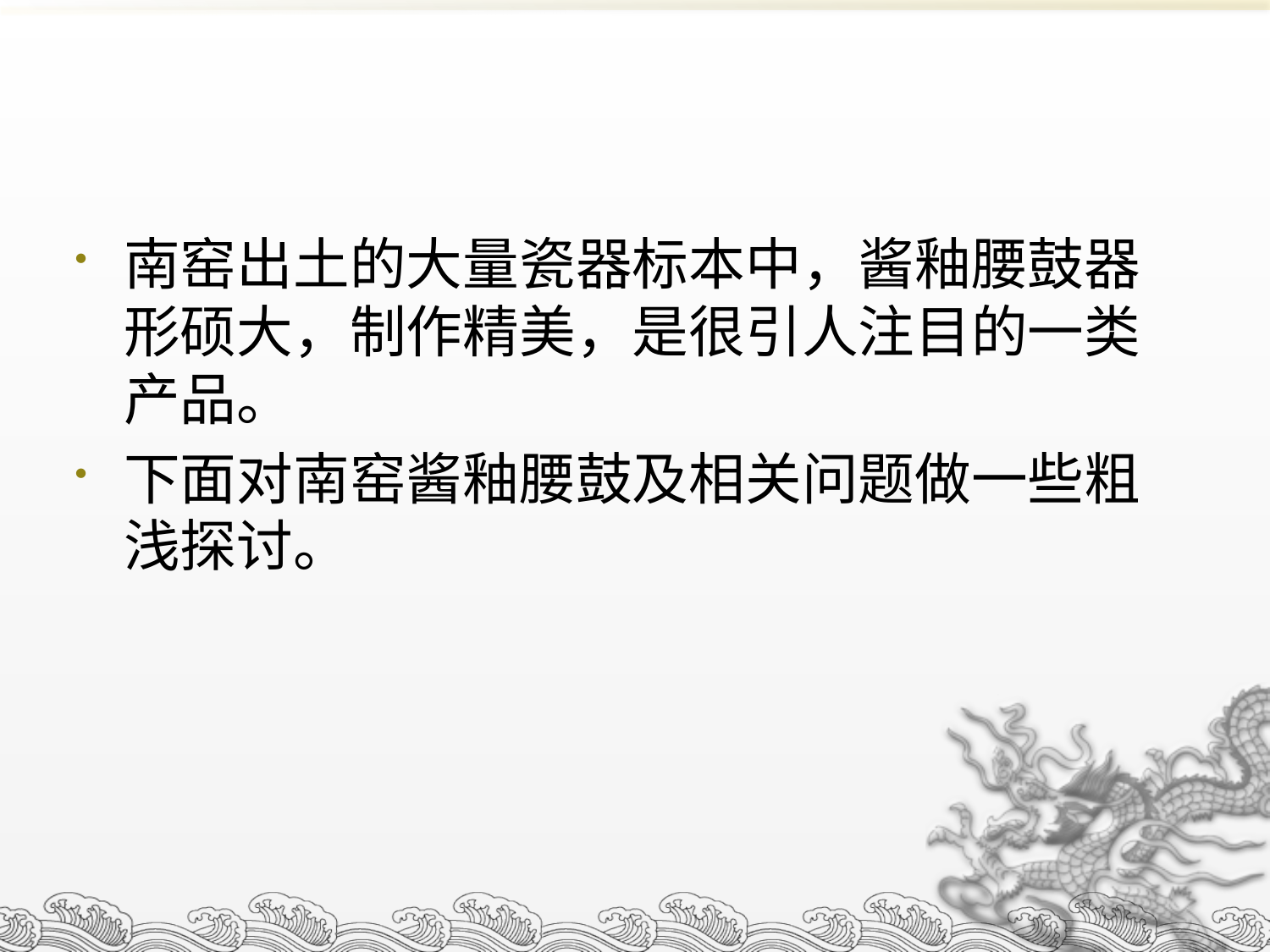

#
南窑出土的大量瓷器标本中，酱釉腰鼓器形硕大，制作精美，是很引人注目的一类产品。
下面对南窑酱釉腰鼓及相关问题做一些粗浅探讨。